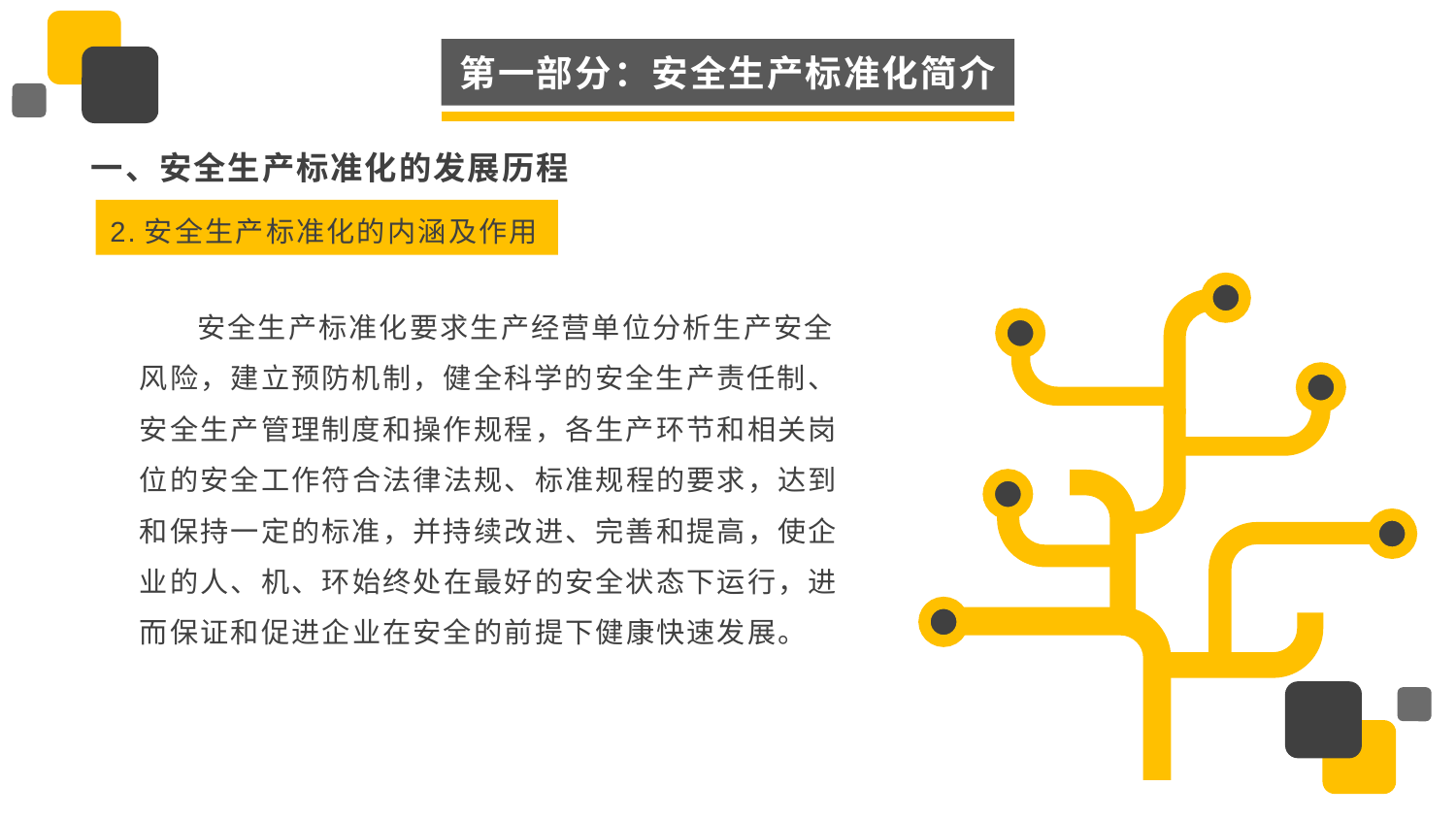

第一部分：安全生产标准化简介
一、安全生产标准化的发展历程
2.安全生产标准化的内涵及作用

安全生产标准化要求生产经营单位分析生产安全风险，建立预防机制，健全科学的安全生产责任制、安全生产管理制度和操作规程，各生产环节和相关岗位的安全工作符合法律法规、标准规程的要求，达到和保持一定的标准，并持续改进、完善和提高，使企业的人、机、环始终处在最好的安全状态下运行，进而保证和促进企业在安全的前提下健康快速发展。